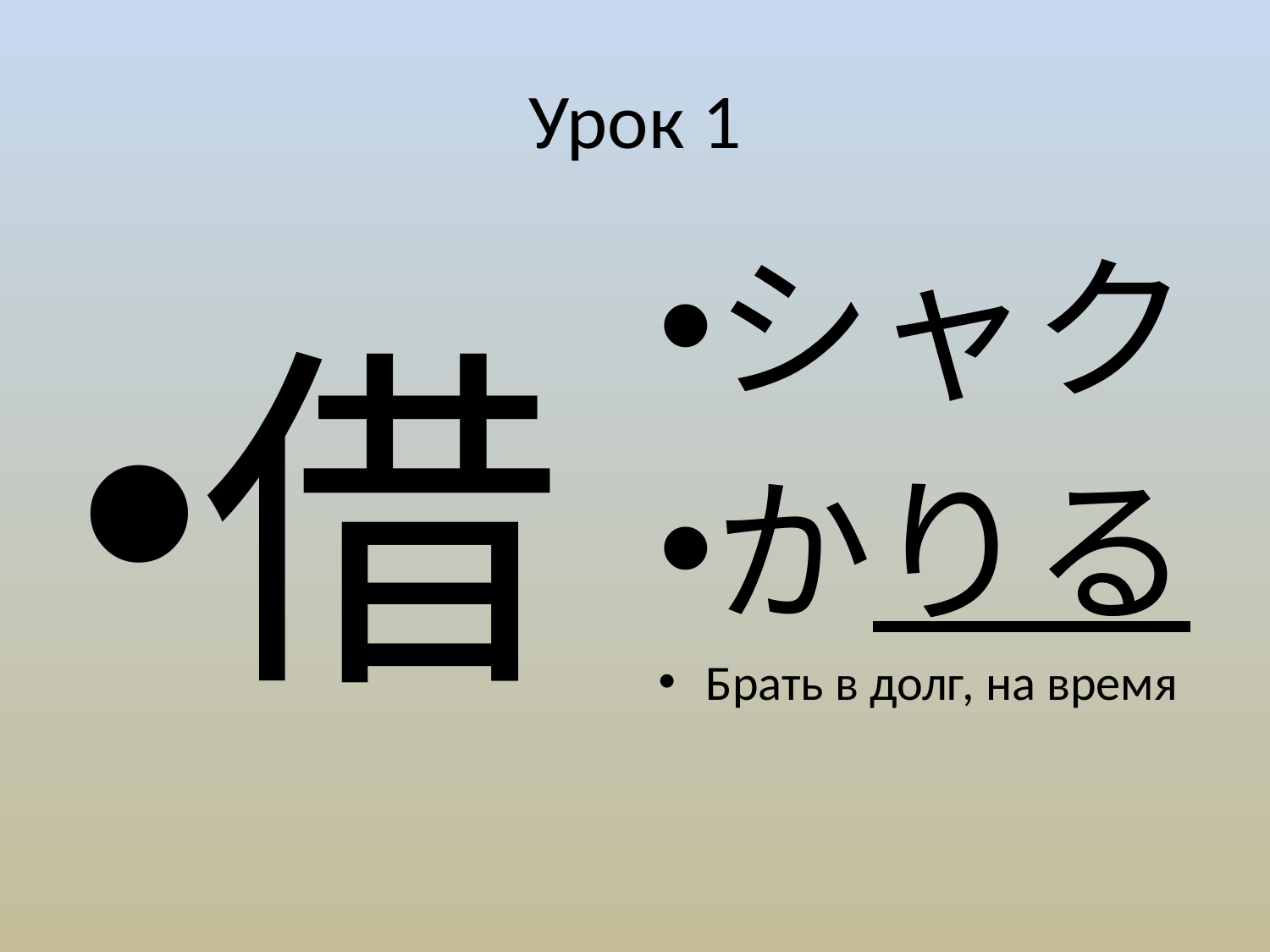

# Урок 1
借

シャク
かりる
Брать в долг, на время